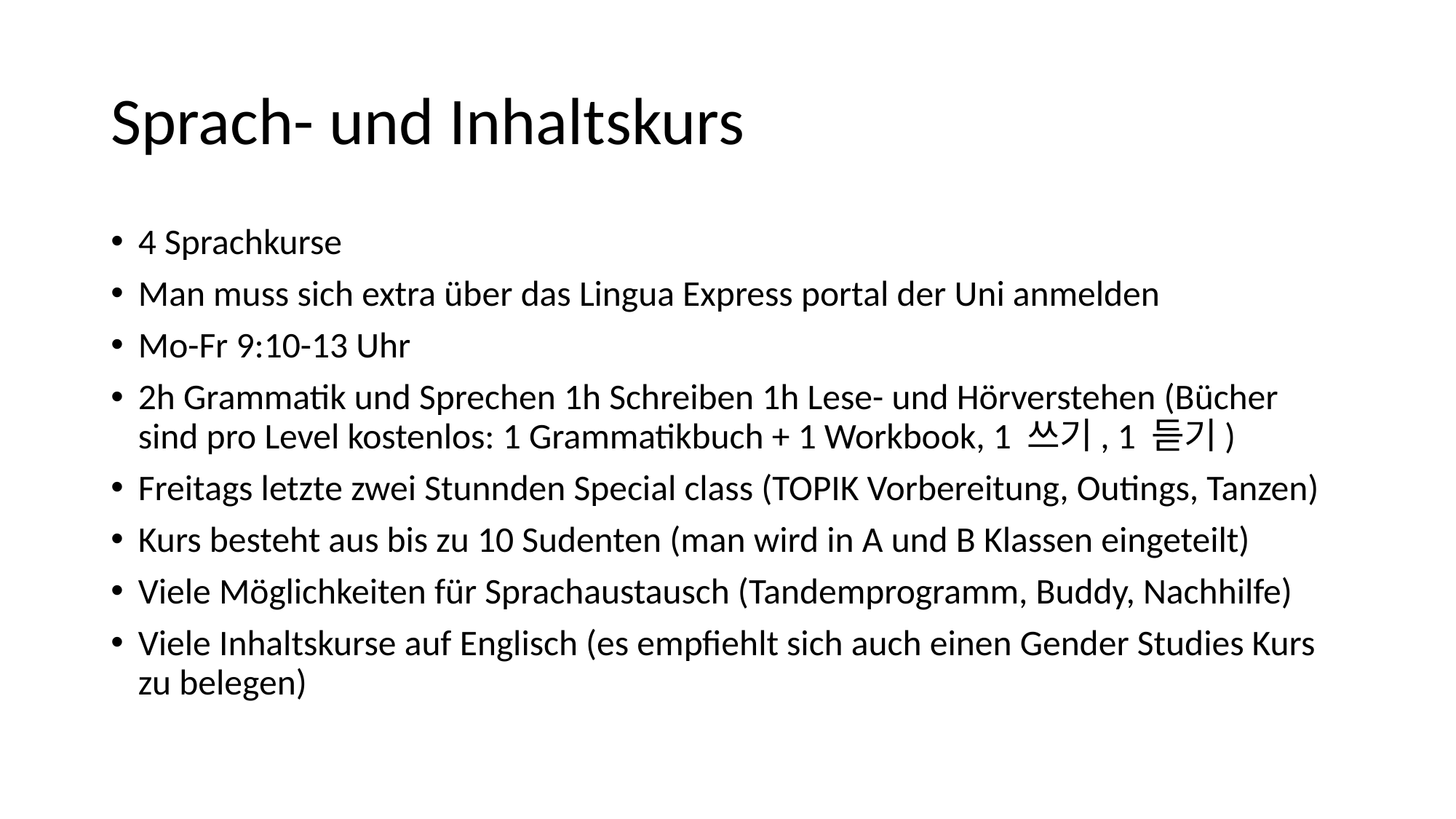

# Sprach- und Inhaltskurs
4 Sprachkurse
Man muss sich extra über das Lingua Express portal der Uni anmelden
Mo-Fr 9:10-13 Uhr
2h Grammatik und Sprechen 1h Schreiben 1h Lese- und Hörverstehen (Bücher sind pro Level kostenlos: 1 Grammatikbuch + 1 Workbook, 1 쓰기, 1 듣기)
Freitags letzte zwei Stunnden Special class (TOPIK Vorbereitung, Outings, Tanzen)
Kurs besteht aus bis zu 10 Sudenten (man wird in A und B Klassen eingeteilt)
Viele Möglichkeiten für Sprachaustausch (Tandemprogramm, Buddy, Nachhilfe)
Viele Inhaltskurse auf Englisch (es empfiehlt sich auch einen Gender Studies Kurs zu belegen)